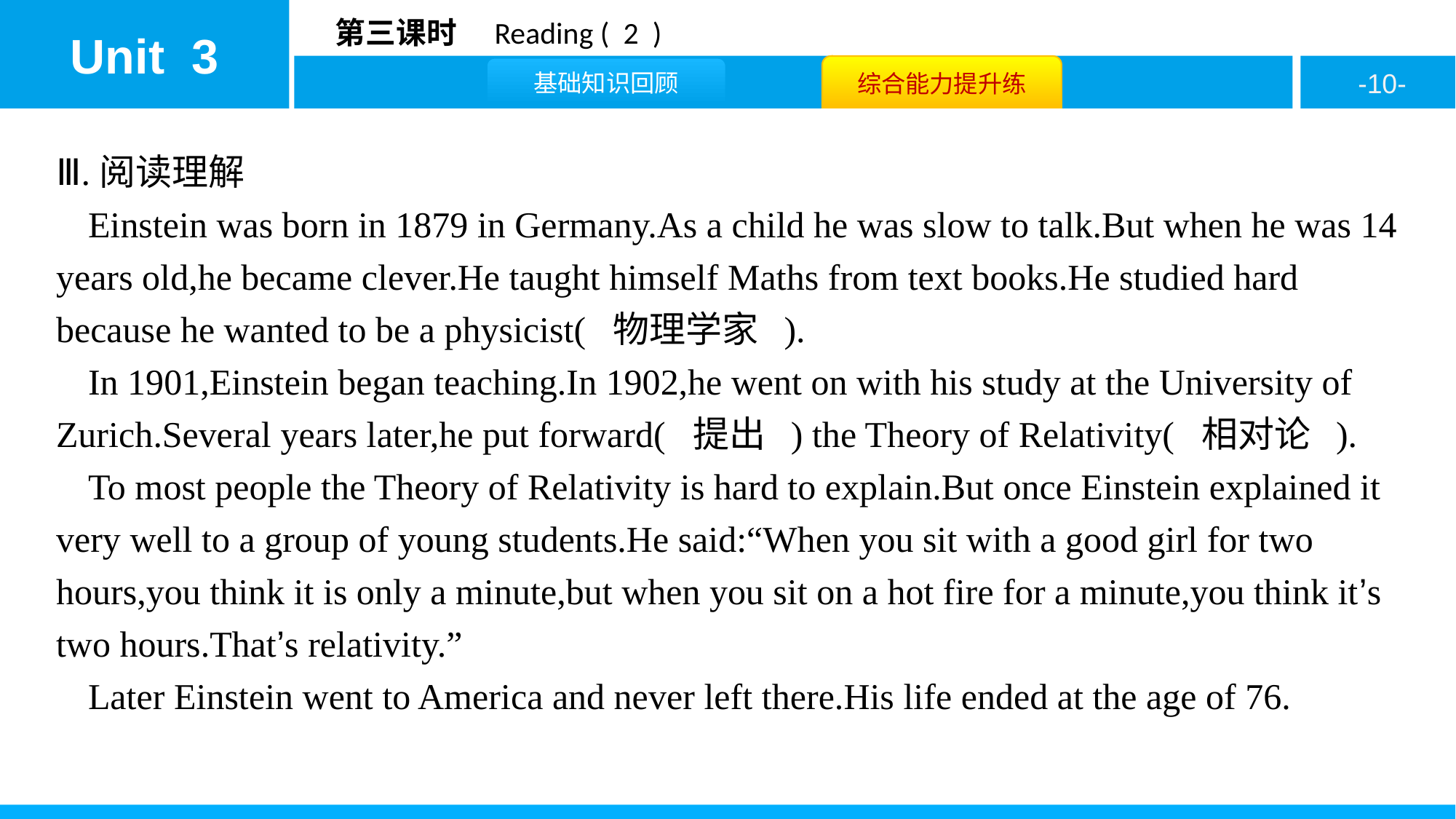

Ⅲ.阅读理解
Einstein was born in 1879 in Germany.As a child he was slow to talk.But when he was 14 years old,he became clever.He taught himself Maths from text books.He studied hard because he wanted to be a physicist(  物理学家  ).
In 1901,Einstein began teaching.In 1902,he went on with his study at the University of Zurich.Several years later,he put forward(  提出  ) the Theory of Relativity(  相对论  ).
To most people the Theory of Relativity is hard to explain.But once Einstein explained it very well to a group of young students.He said:“When you sit with a good girl for two hours,you think it is only a minute,but when you sit on a hot fire for a minute,you think it’s two hours.That’s relativity.”
Later Einstein went to America and never left there.His life ended at the age of 76.